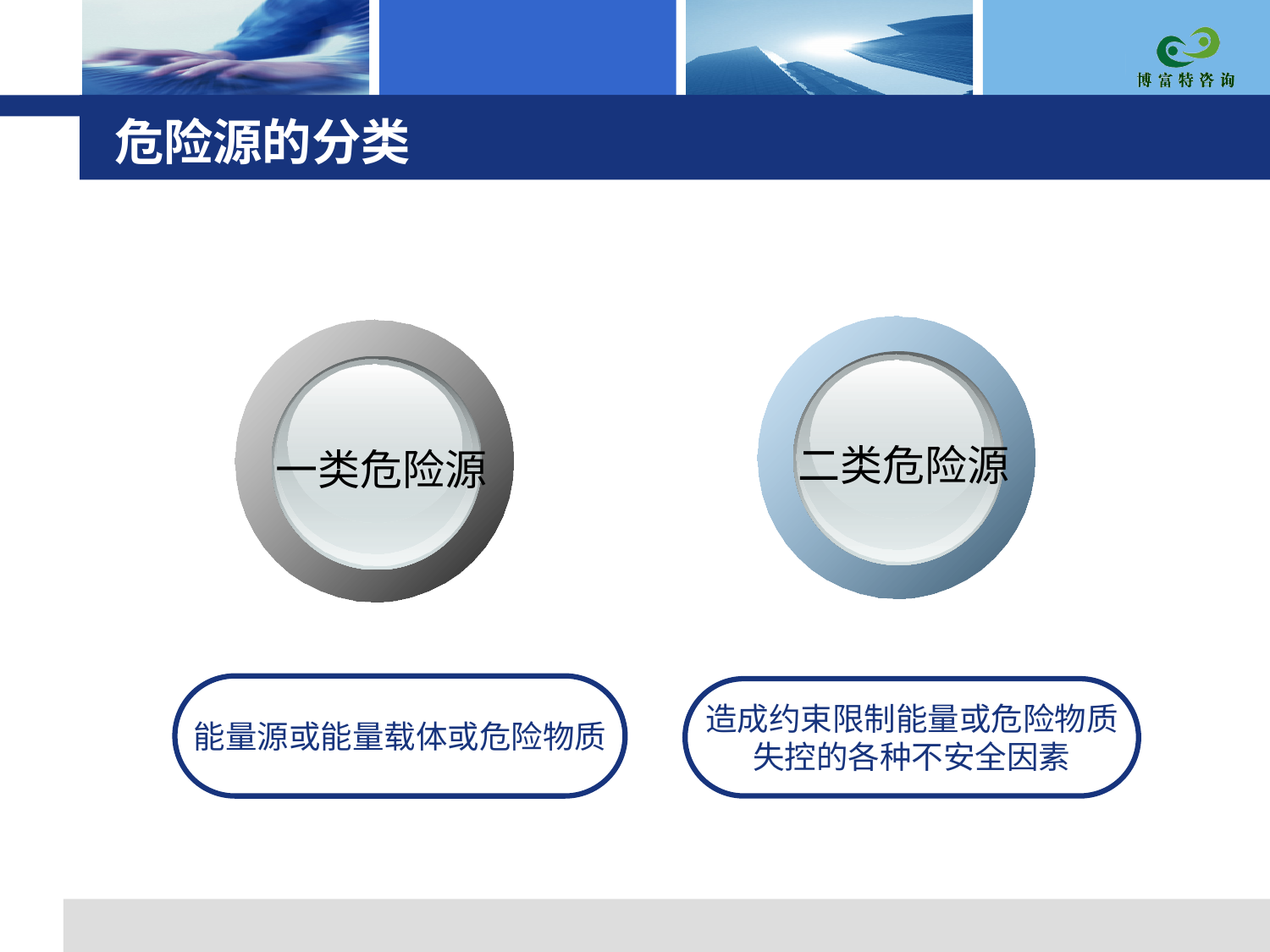

# 危险源的分类

二类危险源
一类危险源
能量源或能量载体或危险物质
造成约束限制能量或危险物质
失控的各种不安全因素